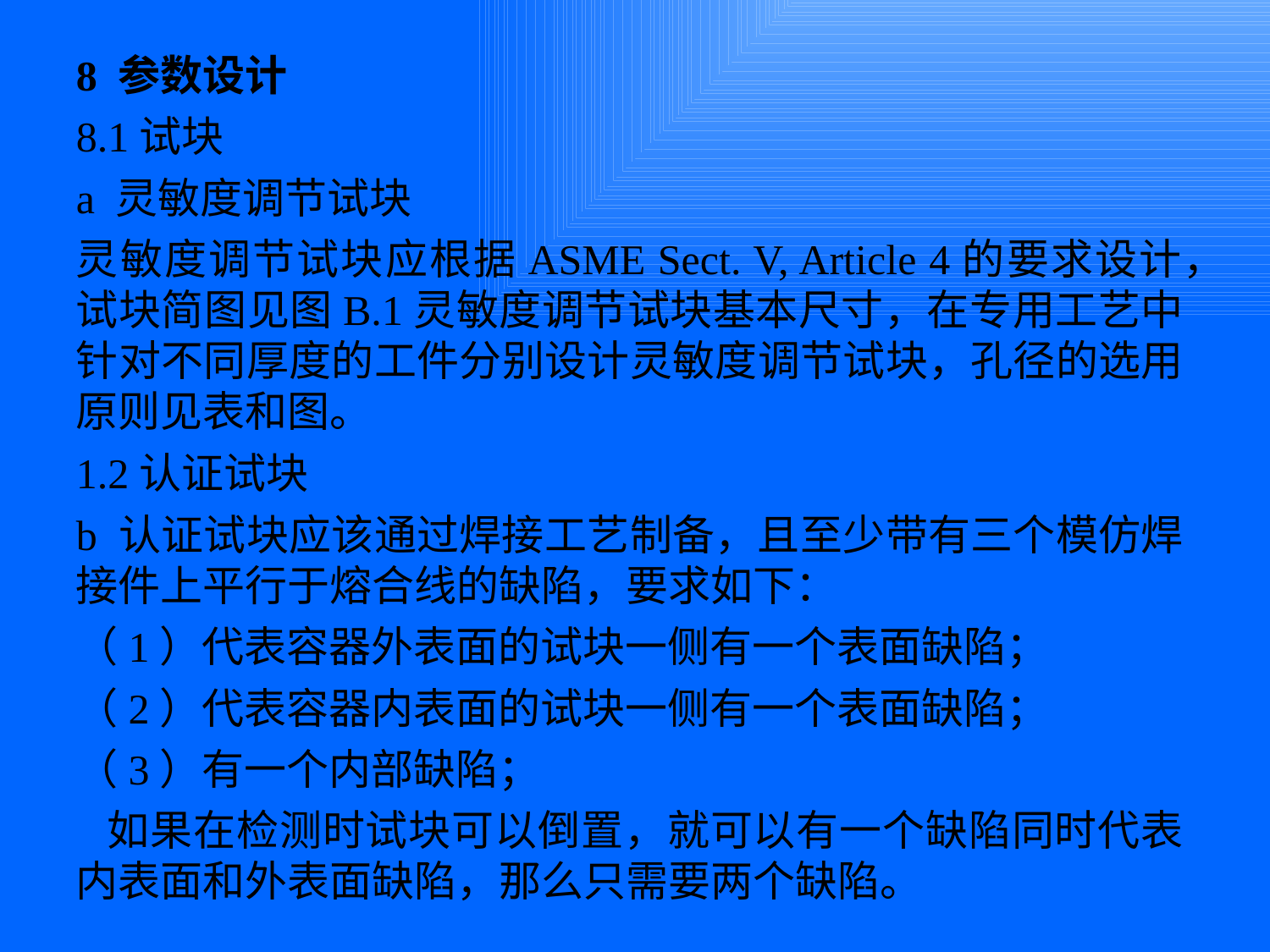

8 参数设计
8.1试块
a 灵敏度调节试块
灵敏度调节试块应根据ASME Sect. V, Article 4的要求设计，试块简图见图B.1灵敏度调节试块基本尺寸，在专用工艺中针对不同厚度的工件分别设计灵敏度调节试块，孔径的选用原则见表和图。
1.2认证试块
b 认证试块应该通过焊接工艺制备，且至少带有三个模仿焊接件上平行于熔合线的缺陷，要求如下：
（1）代表容器外表面的试块一侧有一个表面缺陷；
（2）代表容器内表面的试块一侧有一个表面缺陷；
（3）有一个内部缺陷；
  如果在检测时试块可以倒置，就可以有一个缺陷同时代表内表面和外表面缺陷，那么只需要两个缺陷。